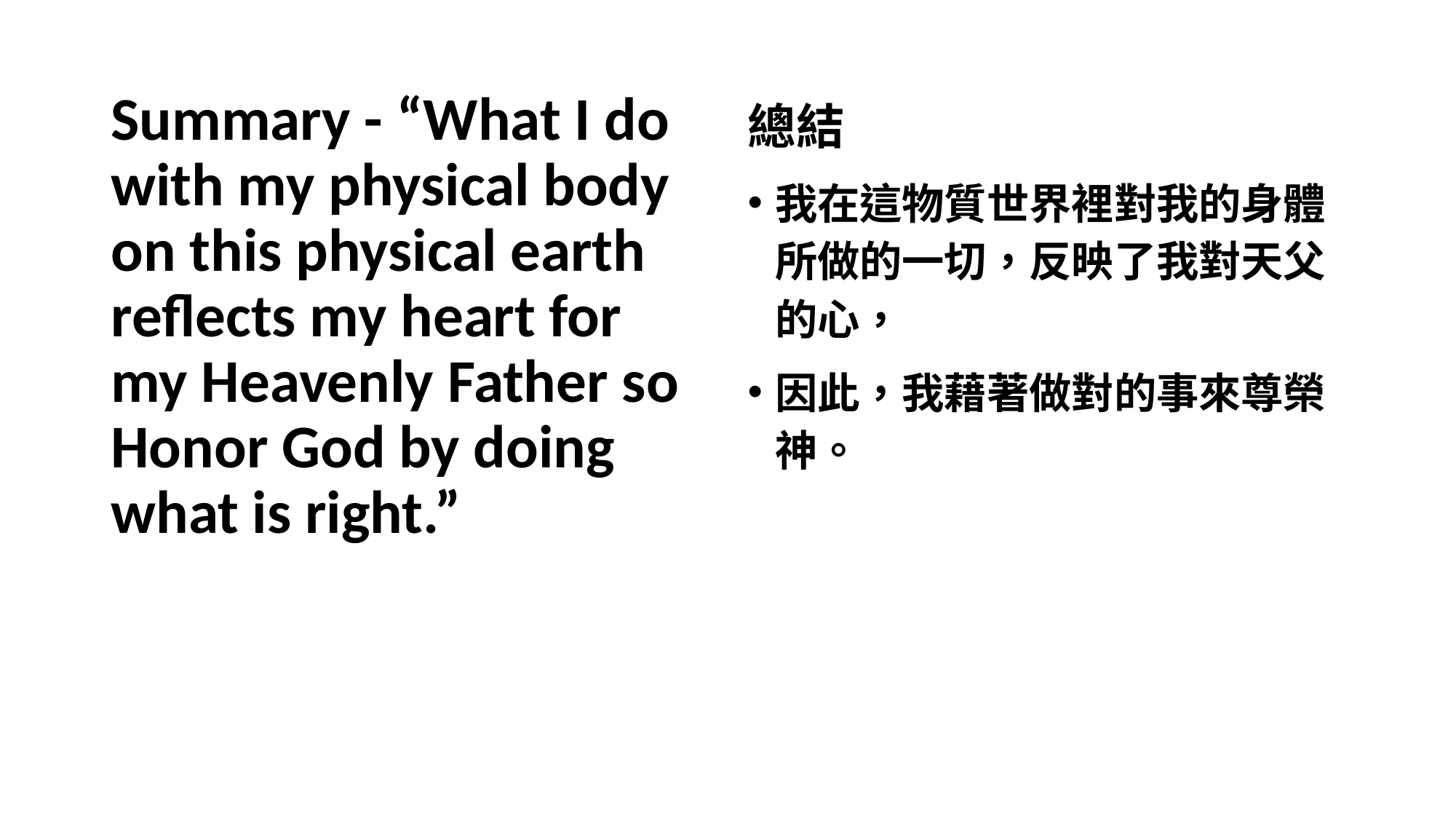

Summary - “What I do with my physical body on this physical earth reflects my heart for my Heavenly Father so Honor God by doing what is right.”

總結
我在這物質世界裡對我的身體所做的一切，反映了我對天父的心，
因此，我藉著做對的事來尊榮神。